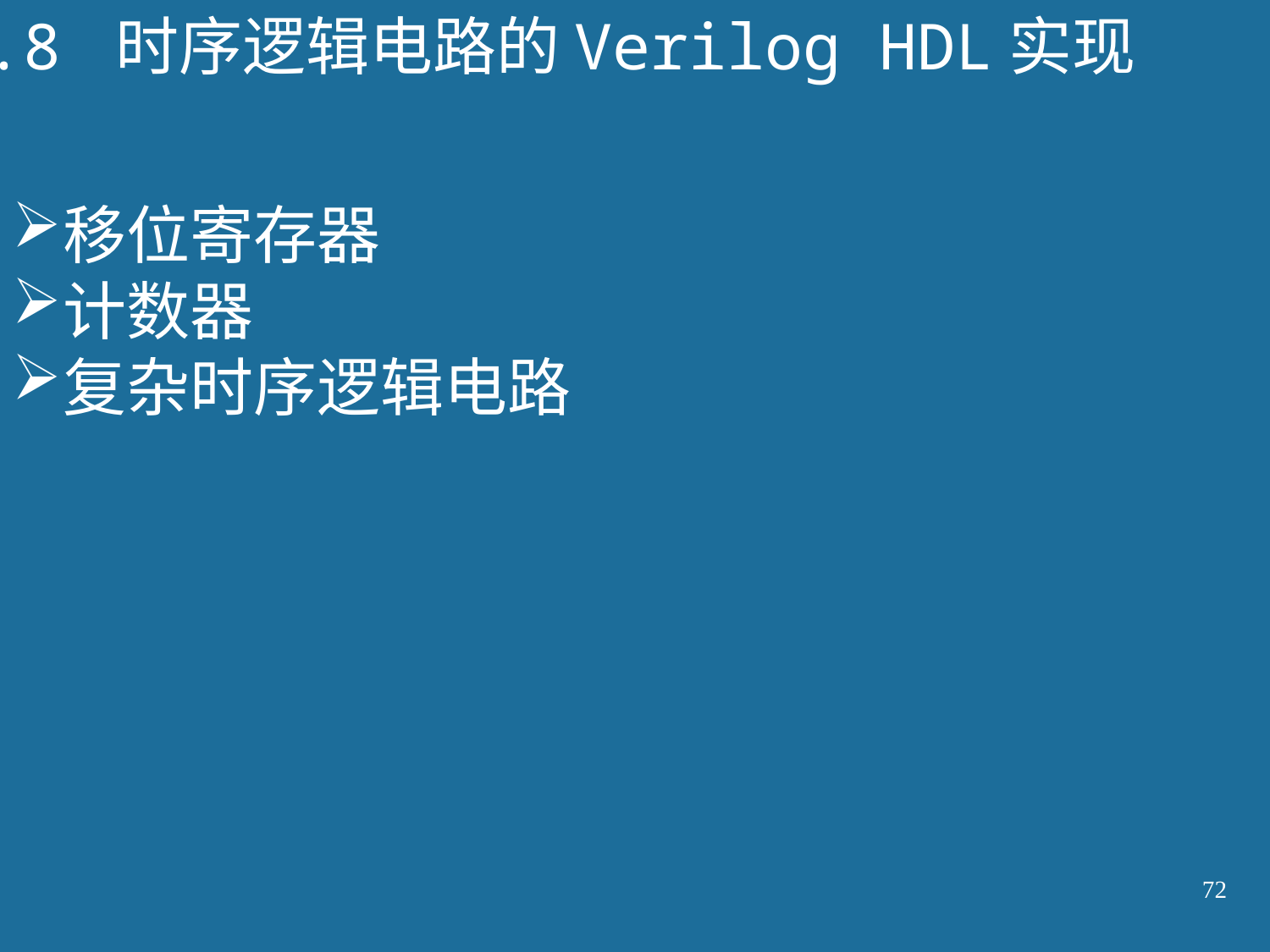

7.8 时序逻辑电路的Verilog HDL实现
移位寄存器
计数器
复杂时序逻辑电路
72